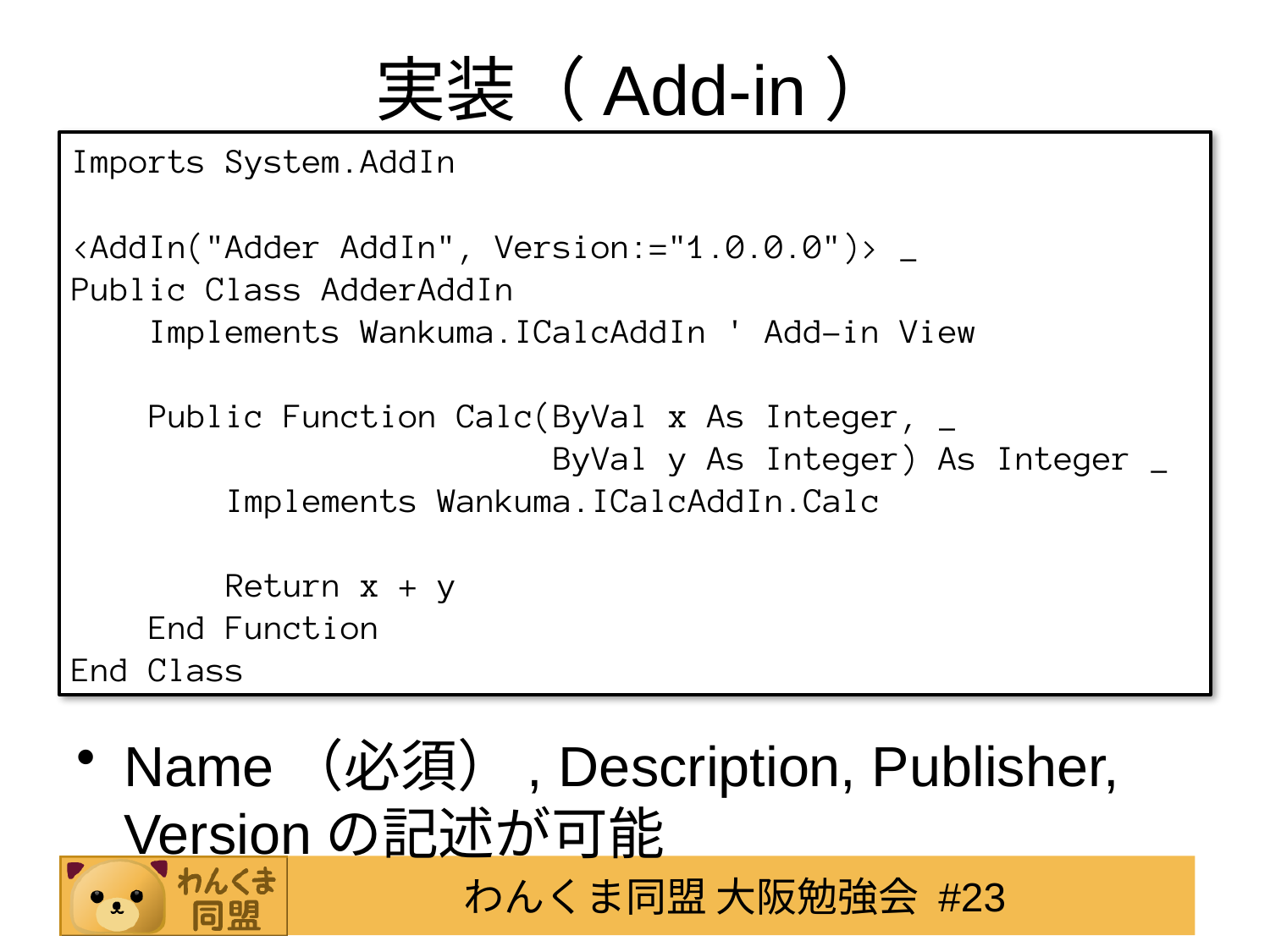

# 実装（Add-in）
Imports System.AddIn

<AddIn("Adder AddIn", Version:="1.0.0.0")> _
Public Class AdderAddIn
    Implements Wankuma.ICalcAddIn ' Add-in View

    Public Function Calc(ByVal x As Integer, _
                         ByVal y As Integer) As Integer _
        Implements Wankuma.ICalcAddIn.Calc

        Return x + y
    End Function
End Class
Name（必須）, Description, Publisher, Versionの記述が可能